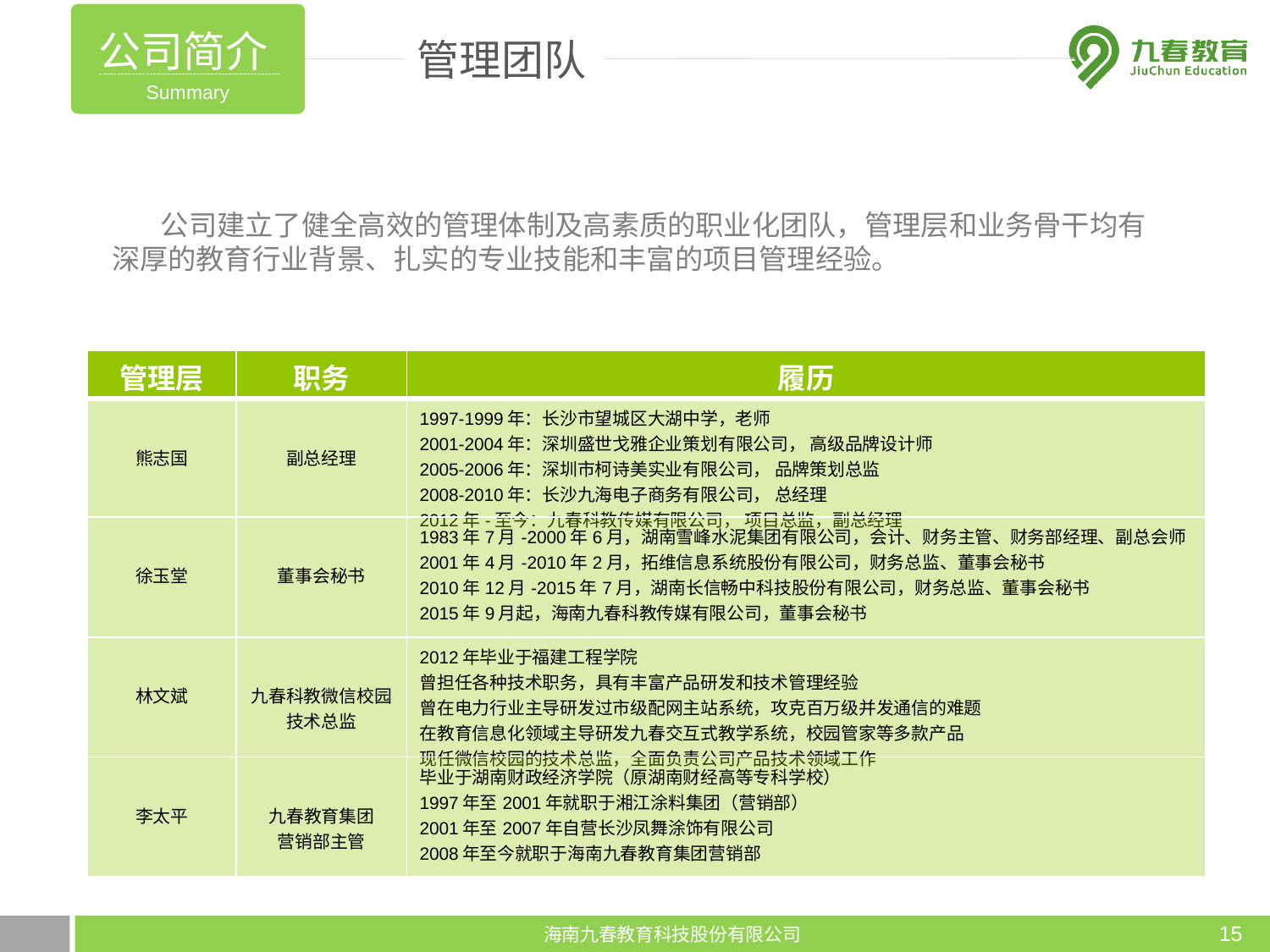

公司简介Summary
管理团队
公司建立了健全高效的管理体制及高素质的职业化团队，管理层和业务骨干均有深厚的教育行业背景、扎实的专业技能和丰富的项目管理经验。
| 管理层 | 职务 | 履历 |
| --- | --- | --- |
| 熊志国 | 副总经理 | 1997-1999年：长沙市望城区大湖中学，老师 2001-2004年：深圳盛世戈雅企业策划有限公司， 高级品牌设计师 2005-2006年：深圳市柯诗美实业有限公司， 品牌策划总监 2008-2010年：长沙九海电子商务有限公司， 总经理 2012年-至今：九春科教传媒有限公司， 项目总监，副总经理 |
| 徐玉堂 | 董事会秘书 | 1983年7月-2000年6月，湖南雪峰水泥集团有限公司，会计、财务主管、财务部经理、副总会师 2001年4月-2010年2月，拓维信息系统股份有限公司，财务总监、董事会秘书 2010年12月-2015年7月，湖南长信畅中科技股份有限公司，财务总监、董事会秘书 2015年9月起，海南九春科教传媒有限公司，董事会秘书 |
| 林文斌 | 九春科教微信校园技术总监 | 2012年毕业于福建工程学院 曾担任各种技术职务，具有丰富产品研发和技术管理经验 曾在电力行业主导研发过市级配网主站系统，攻克百万级并发通信的难题 在教育信息化领域主导研发九春交互式教学系统，校园管家等多款产品 现任微信校园的技术总监，全面负责公司产品技术领域工作 |
| 李太平 | 九春教育集团 营销部主管 | 毕业于湖南财政经济学院（原湖南财经高等专科学校） 1997年至2001年就职于湘江涂料集团（营销部） 2001年至2007年自营长沙凤舞涂饰有限公司 2008年至今就职于海南九春教育集团营销部 |